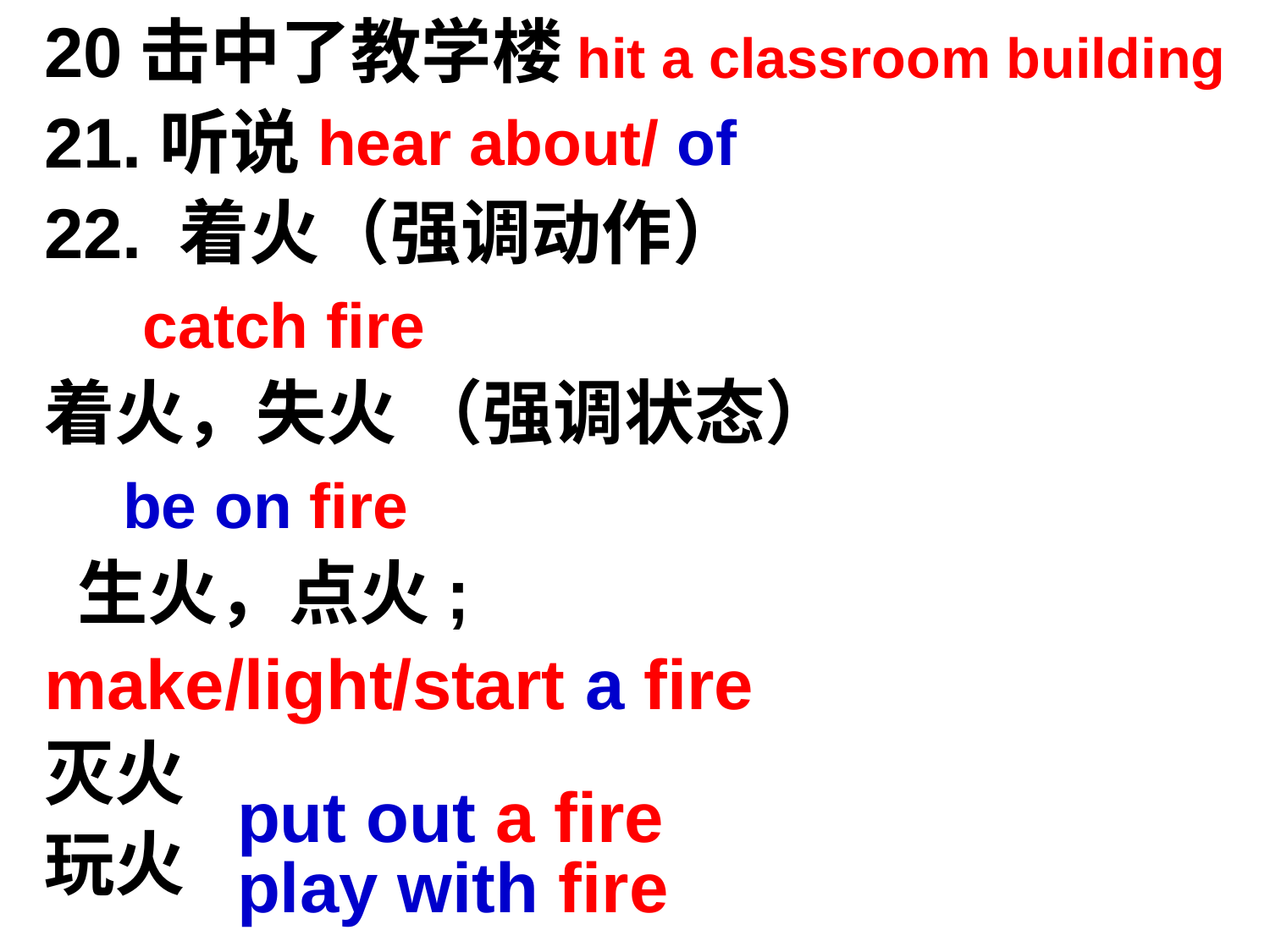

20击中了教学楼
21.听说
22. 着火（强调动作）
     catch fire
着火，失火 （强调状态）
    be on fire
 生火，点火;
make/light/start a fire
灭火
玩火

hit a classroom building
hear about/ of
put out a fire
play with fire